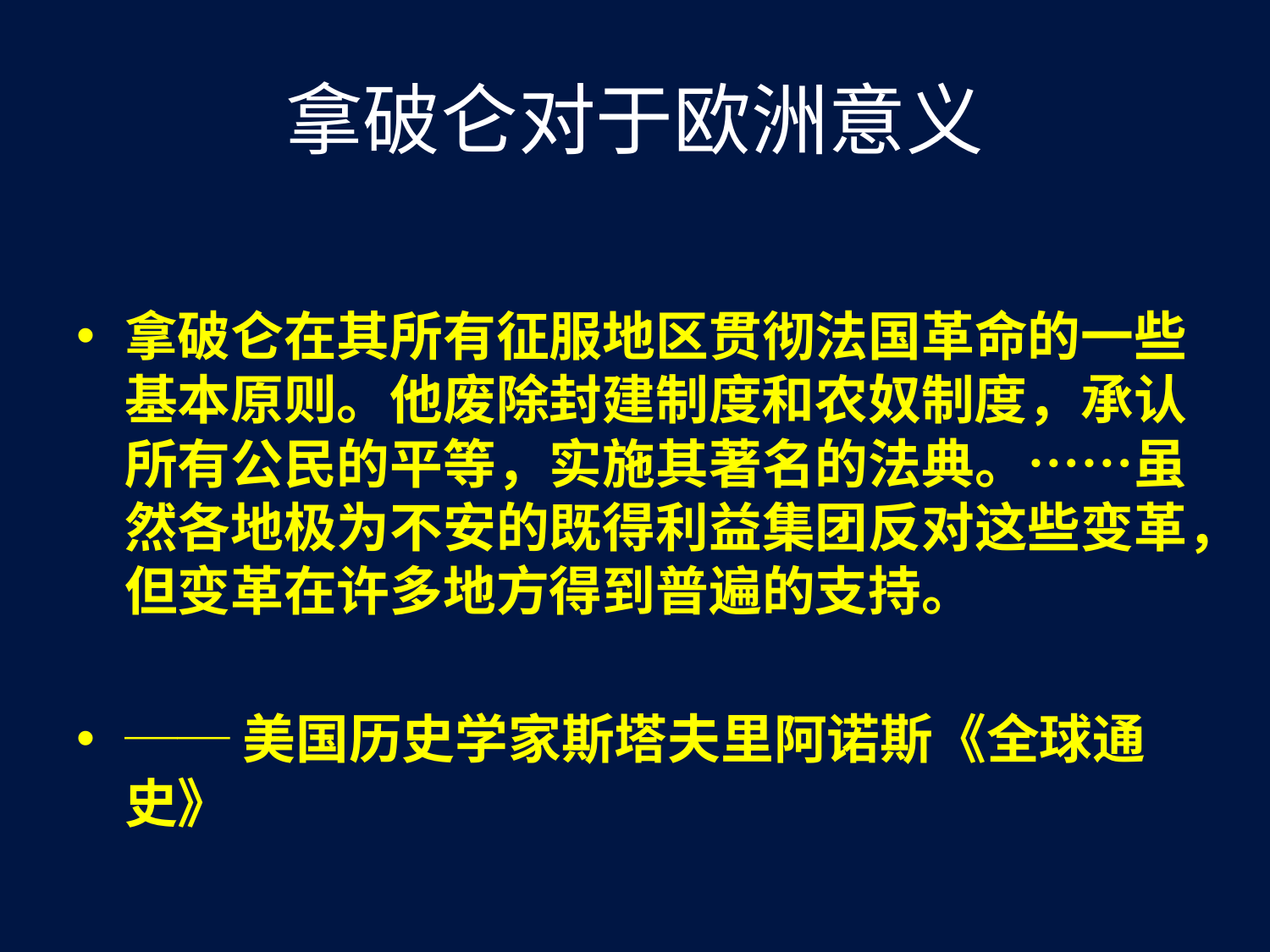

# 拿破仑对于欧洲意义

拿破仑在其所有征服地区贯彻法国革命的一些基本原则。他废除封建制度和农奴制度，承认所有公民的平等，实施其著名的法典。……虽然各地极为不安的既得利益集团反对这些变革，但变革在许多地方得到普遍的支持。

──美国历史学家斯塔夫里阿诺斯《全球通史》